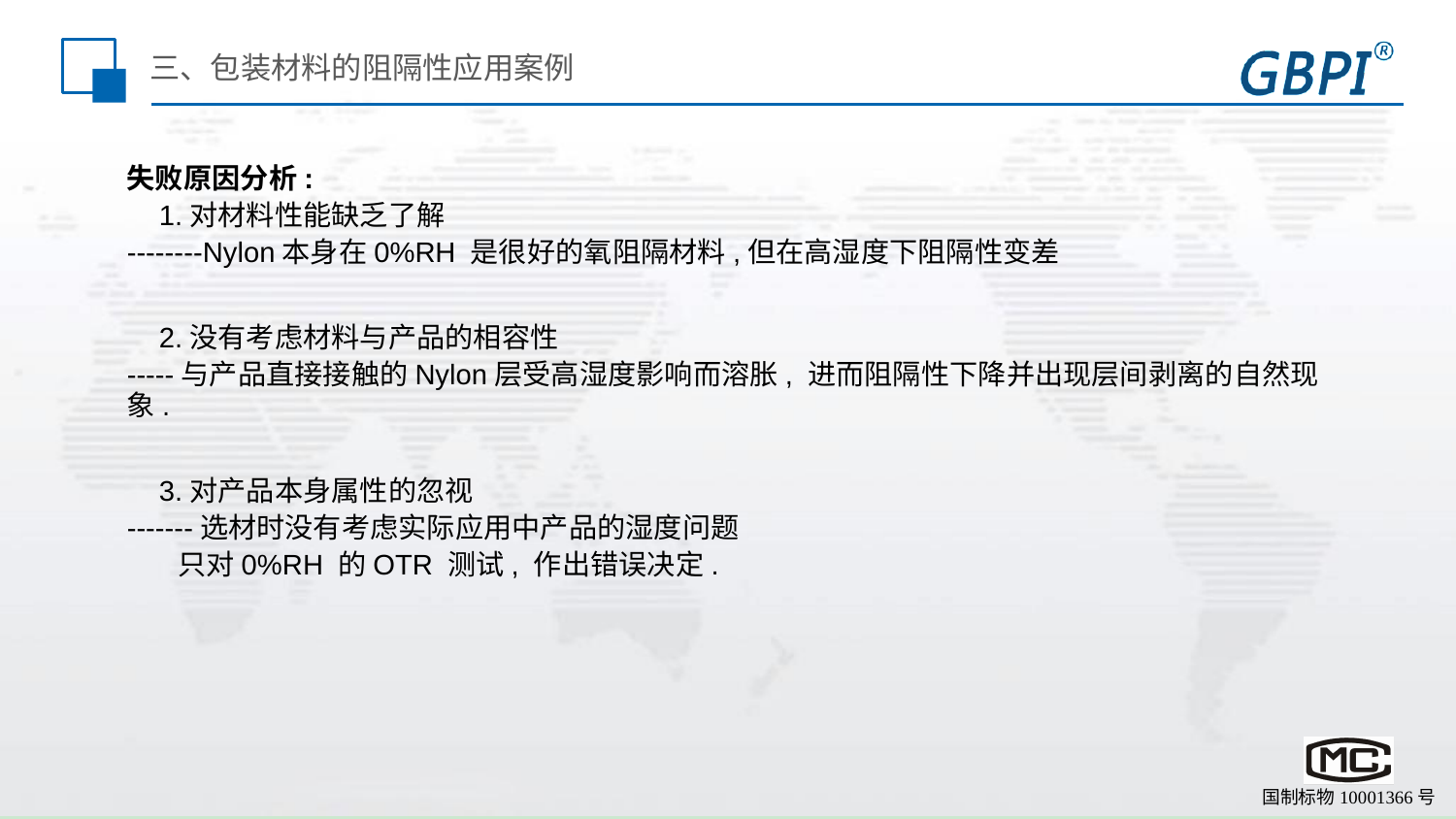

# 三、包装材料的阻隔性应用案例
失败原因分析:
    1.对材料性能缺乏了解
--------Nylon本身在0%RH 是很好的氧阻隔材料,但在高湿度下阻隔性变差

    2.没有考虑材料与产品的相容性
-----与产品直接接触的Nylon层受高湿度影响而溶胀, 进而阻隔性下降并出现层间剥离的自然现象.

    3.对产品本身属性的忽视
-------选材时没有考虑实际应用中产品的湿度问题
       只对0%RH 的OTR 测试, 作出错误决定.